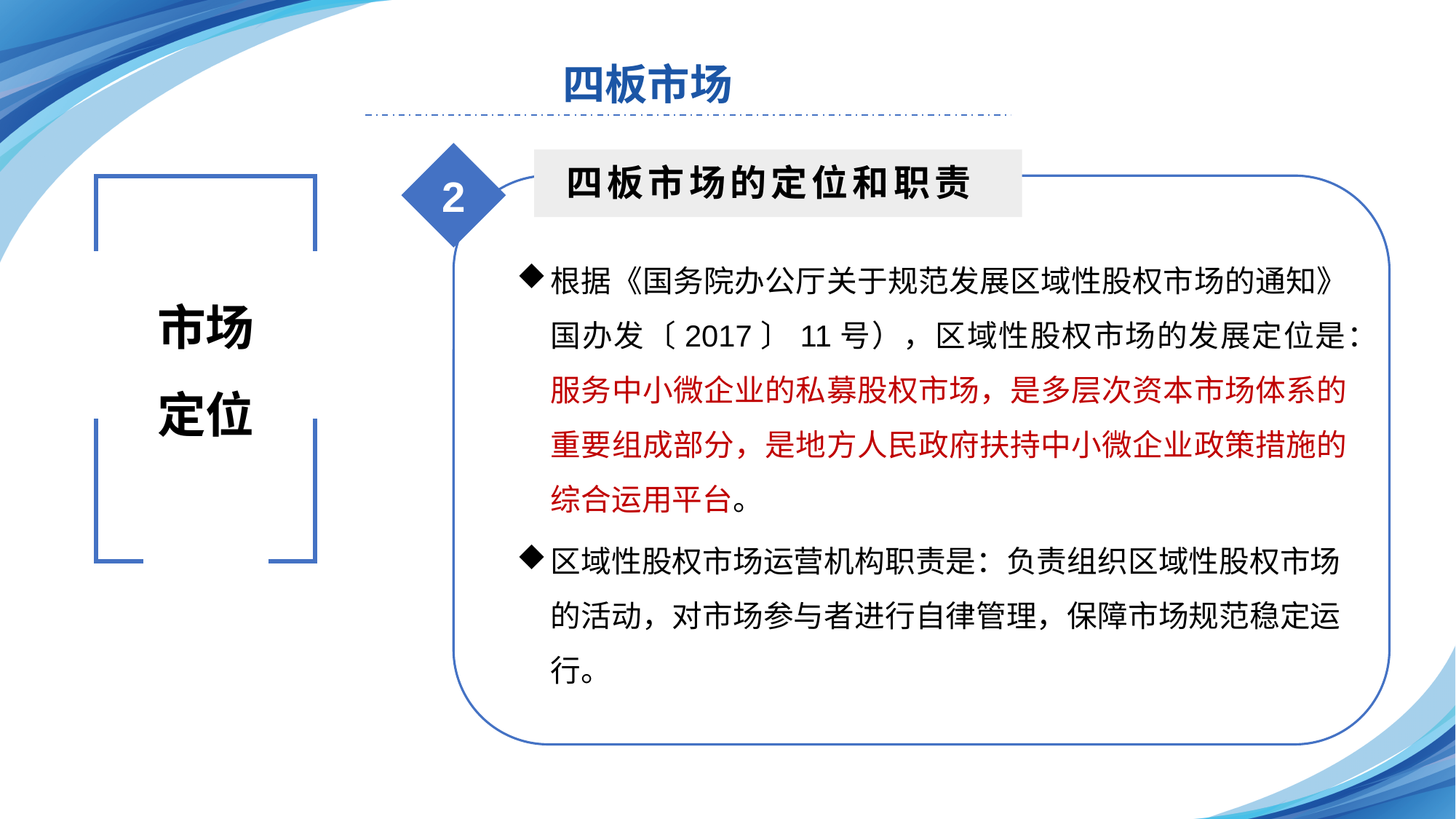

四板市场

2

四板市场的定位和职责

根据《国务院办公厅关于规范发展区域性股权市场的通知》 国办发〔2017〕11号），区域性股权市场的发展定位是：服务中小微企业的私募股权市场，是多层次资本市场体系的重要组成部分，是地方人民政府扶持中小微企业政策措施的综合运用平台。
市场
定位
区域性股权市场运营机构职责是：负责组织区域性股权市场的活动，对市场参与者进行自律管理，保障市场规范稳定运行。